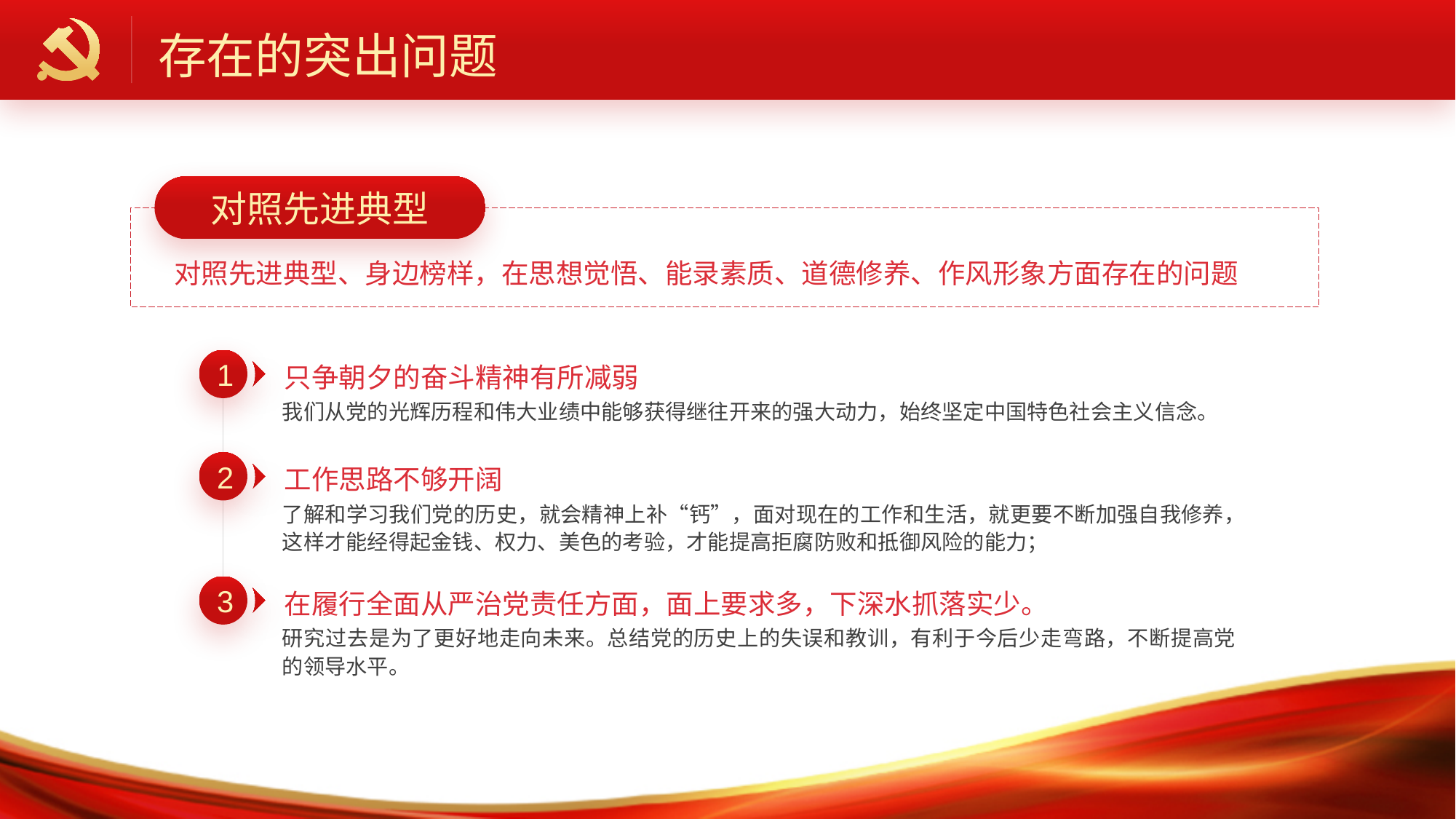

存在的突出问题

对照先进典型

对照先进典型、身边榜样，在思想觉悟、能录素质、道德修养、作风形象方面存在的问题
1
只争朝夕的奋斗精神有所减弱

我们从党的光辉历程和伟大业绩中能够获得继往开来的强大动力，始终坚定中国特色社会主义信念。
2
工作思路不够开阔

了解和学习我们党的历史，就会精神上补“钙”，面对现在的工作和生活，就更要不断加强自我修养，这样才能经得起金钱、权力、美色的考验，才能提高拒腐防败和抵御风险的能力；
3
在履行全面从严治党责任方面，面上要求多，下深水抓落实少。

研究过去是为了更好地走向未来。总结党的历史上的失误和教训，有利于今后少走弯路，不断提高党的领导水平。